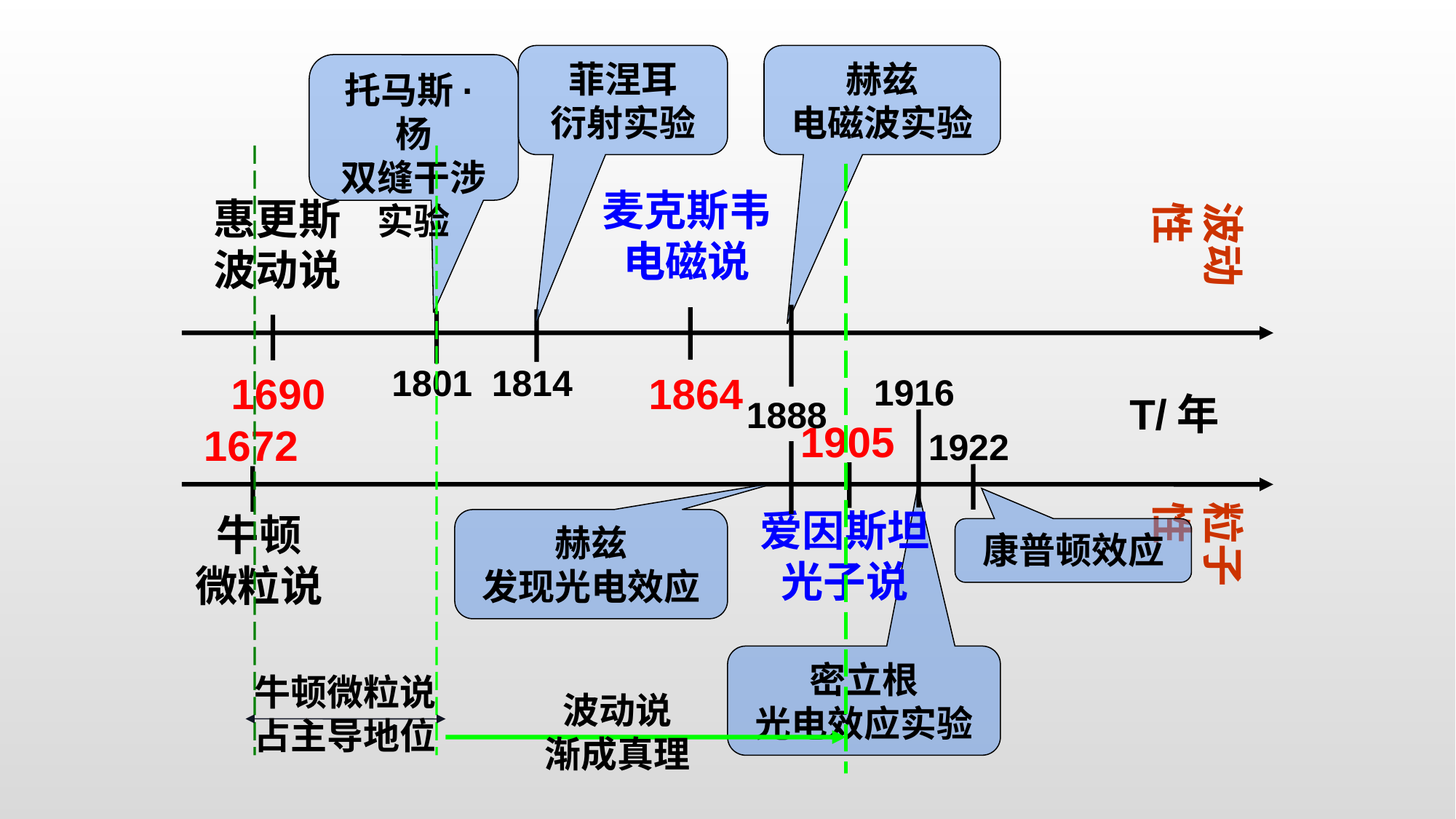

菲涅耳
衍射实验

赫兹
电磁波实验
托马斯·杨
双缝干涉
实验

麦克斯韦电磁说

1864
惠更斯波动说

1690
波动性

1888

1801
1814
1916

T/年
1905

爱因斯坦光子说
1672

牛顿
微粒说
1922

粒子性
赫兹
发现光电效应
康普顿效应
密立根
光电效应实验
牛顿微粒说占主导地位
波动说
渐成真理